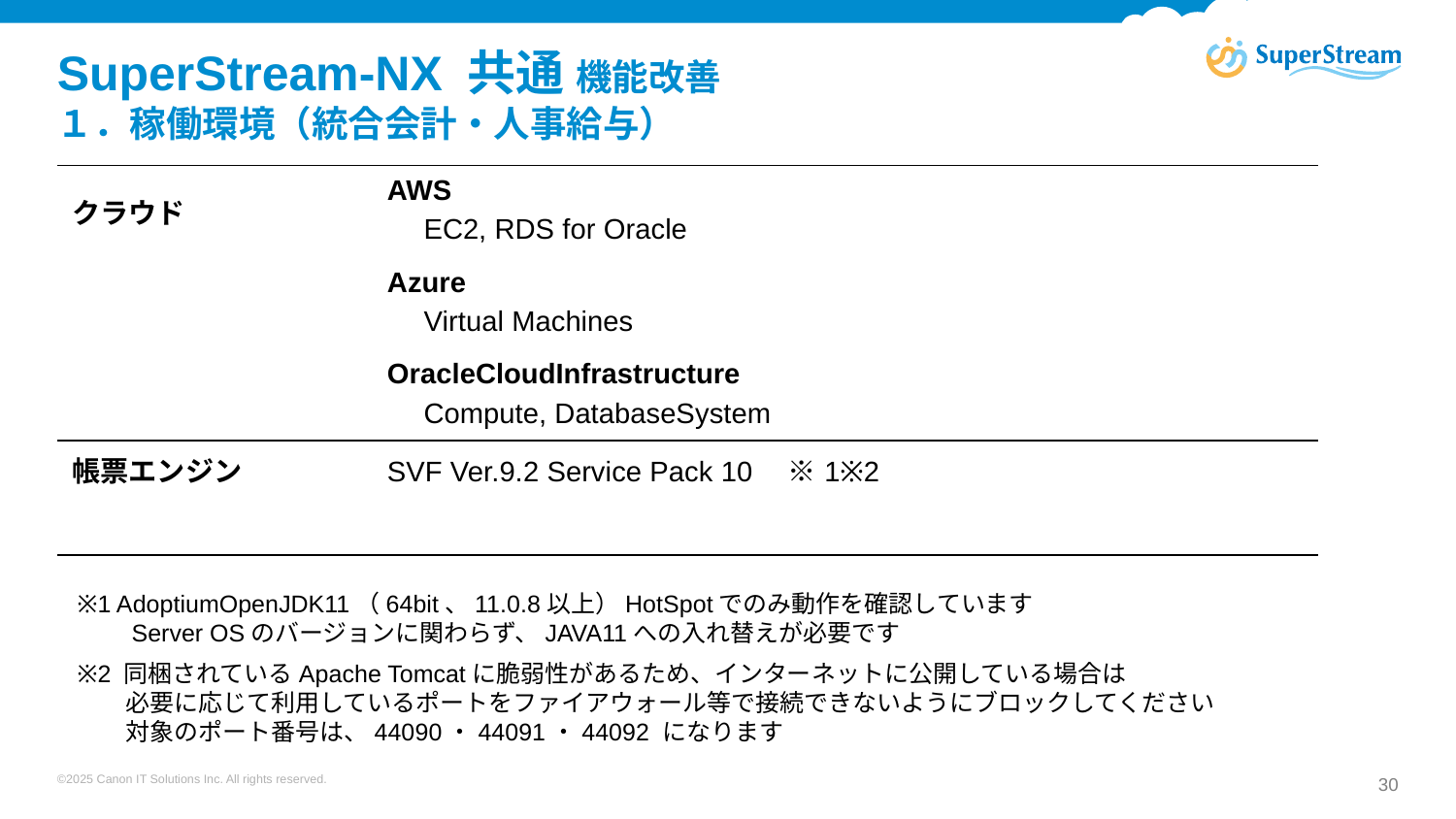

# SuperStream-NX 共通 機能改善　 １．稼働環境（統合会計・人事給与）
| クラウド | AWS 　EC2, RDS for Oracle |
| --- | --- |
|  | Azure 　Virtual Machines |
|  | OracleCloudInfrastructure 　Compute, DatabaseSystem |
| 帳票エンジン | SVF Ver.9.2 Service Pack 10　※1※2 |
|  |  |
※1 AdoptiumOpenJDK11（64bit、11.0.8以上）HotSpotでのみ動作を確認しています
　　Server OSのバージョンに関わらず、JAVA11への入れ替えが必要です
※2 同梱されているApache Tomcatに脆弱性があるため、インターネットに公開している場合は
　　必要に応じて利用しているポートをファイアウォール等で接続できないようにブロックしてください
　　対象のポート番号は、44090・44091・44092 になります
©2025 Canon IT Solutions Inc. All rights reserved.
30